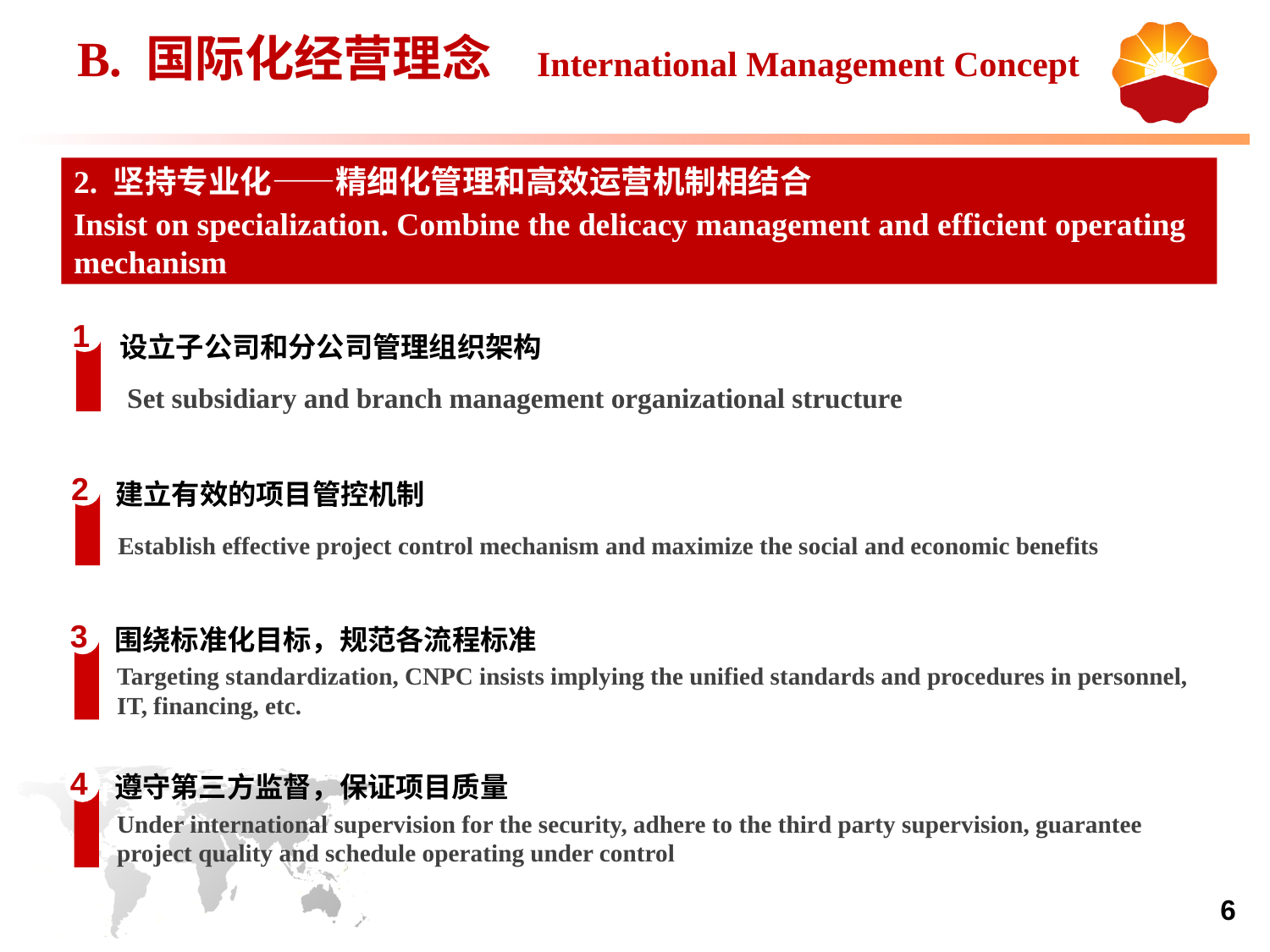

B. 国际化经营理念   International Management Concept
2. 坚持专业化——精细化管理和高效运营机制相结合
Insist on specialization. Combine the delicacy management and efficient operating mechanism
1

设立子公司和分公司管理组织架构
Set subsidiary and branch management organizational structure
2

建立有效的项目管控机制
Establish effective project control mechanism and maximize the social and economic benefits
3

围绕标准化目标，规范各流程标准
Targeting standardization, CNPC insists implying the unified standards and procedures in personnel, IT, financing, etc.
4

遵守第三方监督，保证项目质量
Under international supervision for the security, adhere to the third party supervision, guarantee project quality and schedule operating under control
6